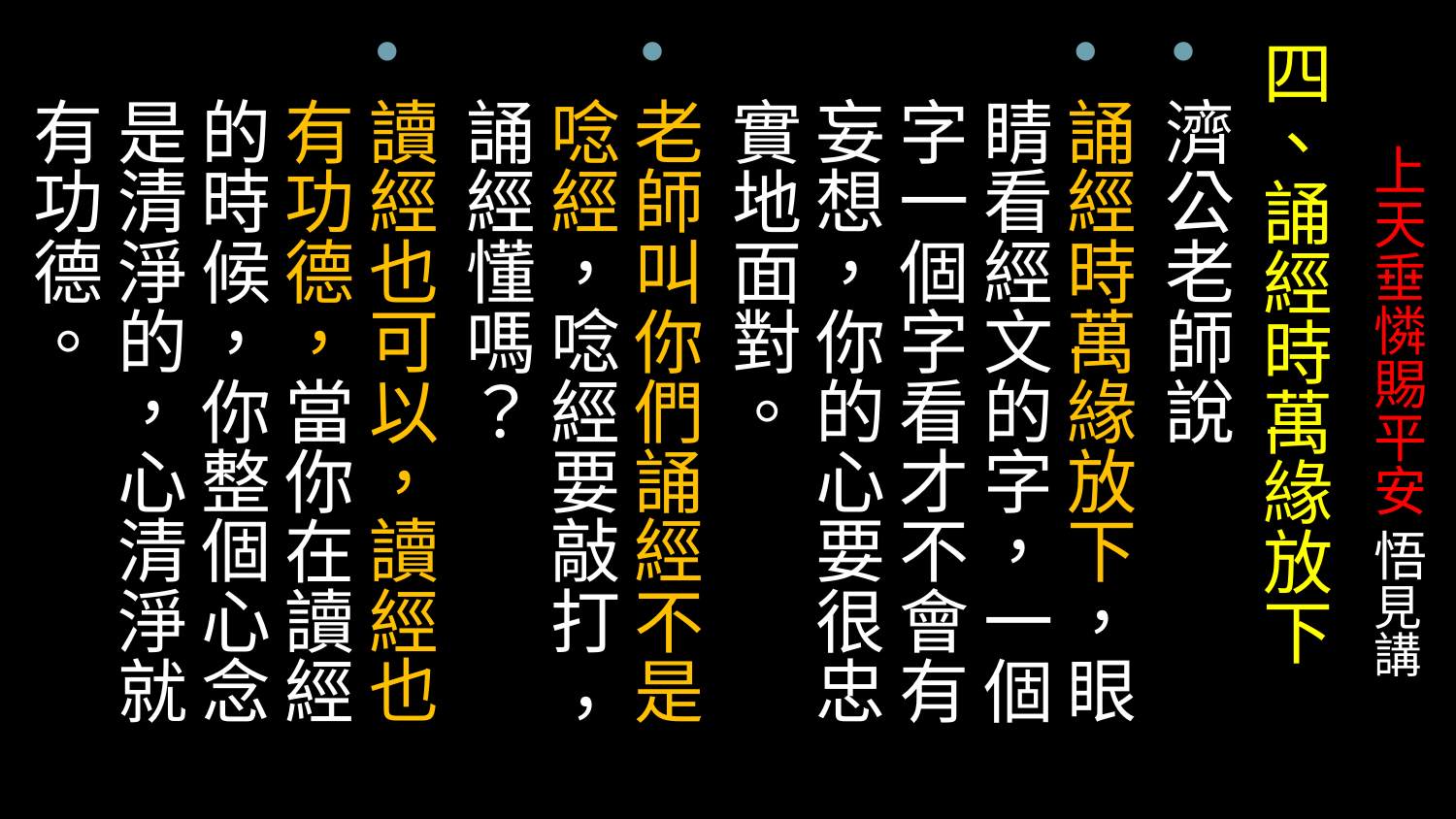

四、誦經時萬緣放下
濟公老師說
誦經時萬緣放下，眼 睛看經文的字，一個 字一個字看才不會有 妄想，你的心要很忠 實地面對。
老師叫你們誦經不是 唸經，唸經要敲打 ， 誦經懂嗎？
讀經也可以，讀經也有功德，當你在讀經的時候，你整個心念是清淨的，心清淨就 有功德。
# 上天垂憐賜平安 悟見講